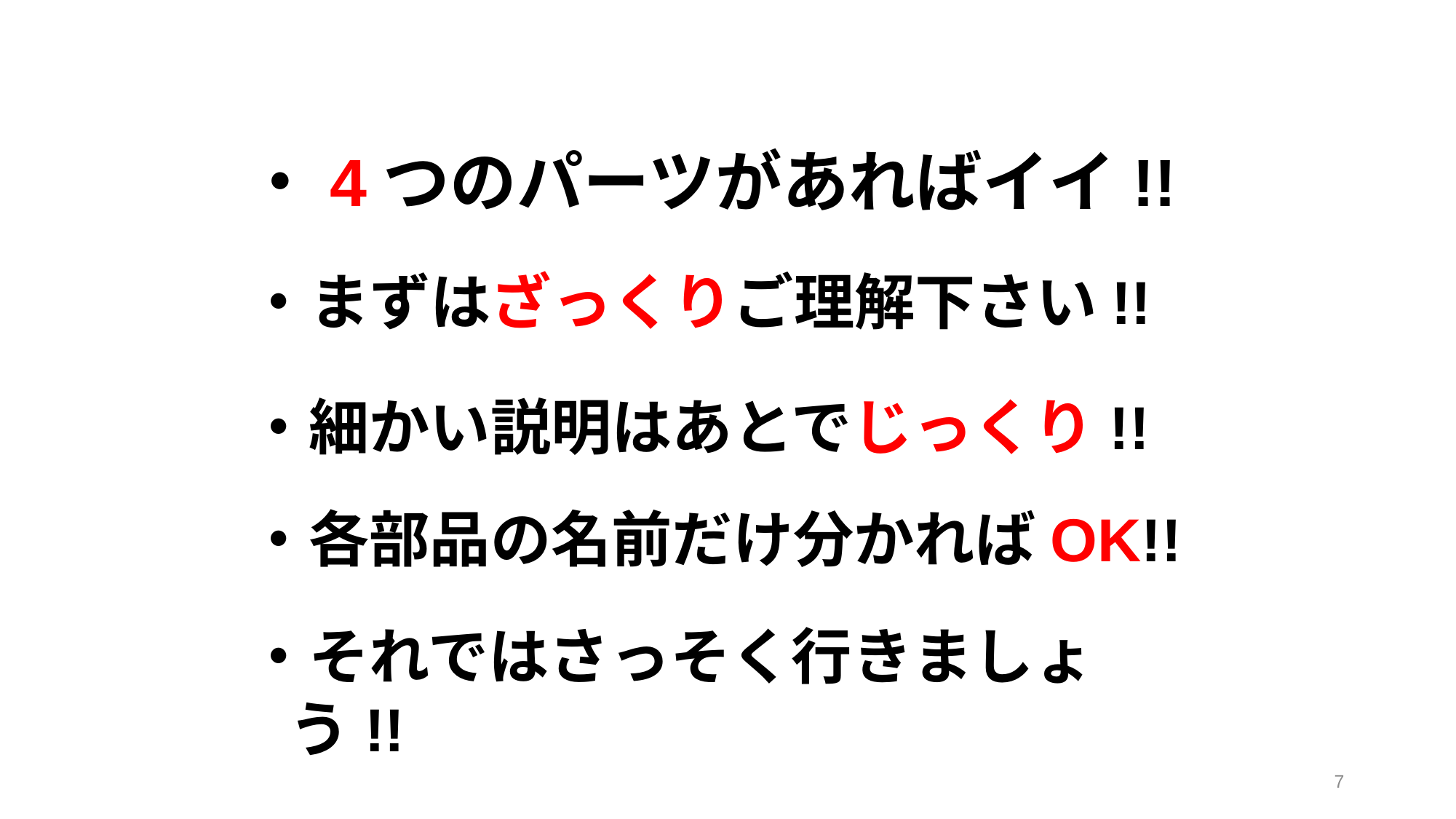

# ・4つのパーツがあればイイ!!
・まずはざっくりご理解下さい!!
・細かい説明はあとでじっくり!!
・各部品の名前だけ分かればOK!!
・それではさっそく行きましょう!!
7